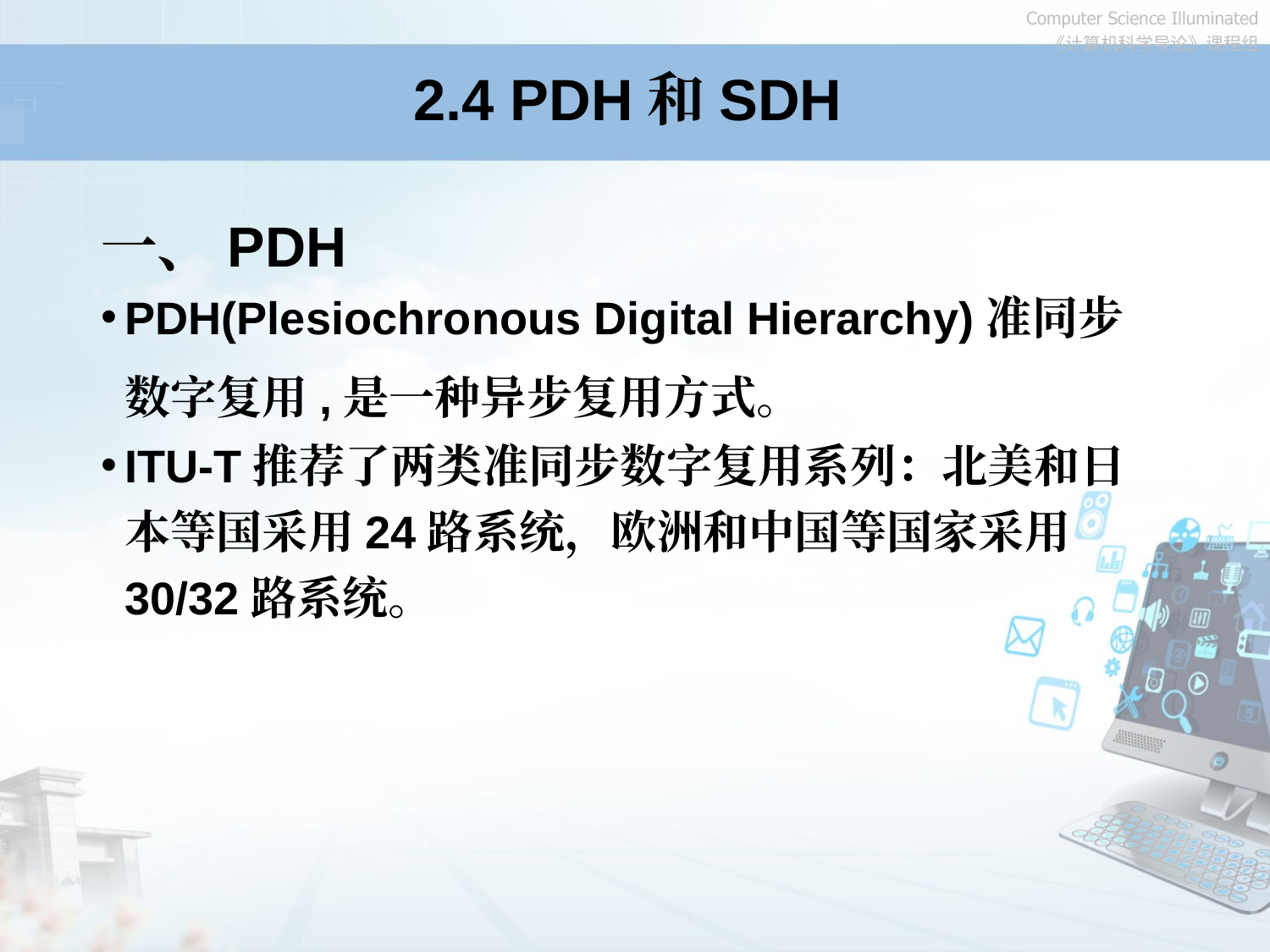

# 2.4 PDH和SDH
一、PDH
PDH(Plesiochronous Digital Hierarchy)准同步数字复用,是一种异步复用方式。
ITU-T推荐了两类准同步数字复用系列：北美和日本等国采用24路系统，欧洲和中国等国家采用30/32路系统。